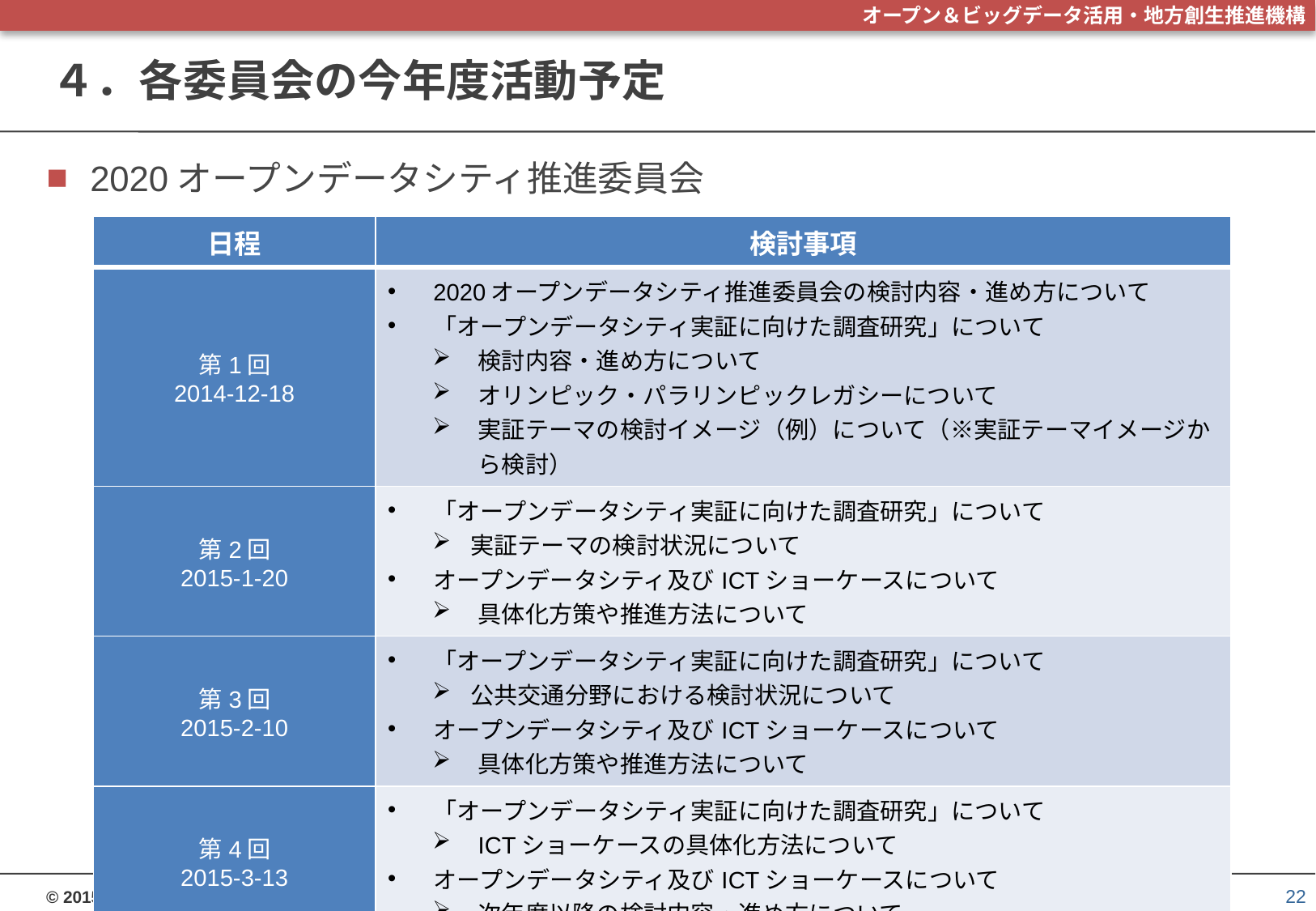

# ４．各委員会の今年度活動予定
2020オープンデータシティ推進委員会
| 日程 | 検討事項 |
| --- | --- |
| 第1回 2014-12-18 | 2020オープンデータシティ推進委員会の検討内容・進め方について 「オープンデータシティ実証に向けた調査研究」について 検討内容・進め方について オリンピック・パラリンピックレガシーについて 実証テーマの検討イメージ（例）について（※実証テーマイメージから検討） |
| 第2回 2015-1-20 | 「オープンデータシティ実証に向けた調査研究」について 実証テーマの検討状況について オープンデータシティ及びICTショーケースについて 具体化方策や推進方法について |
| 第3回 2015-2-10 | 「オープンデータシティ実証に向けた調査研究」について 公共交通分野における検討状況について オープンデータシティ及びICTショーケースについて 具体化方策や推進方法について |
| 第4回 2015-3-13 | 「オープンデータシティ実証に向けた調査研究」について ICTショーケースの具体化方法について オープンデータシティ及びICTショーケースについて 次年度以降の検討内容・進め方について |
22